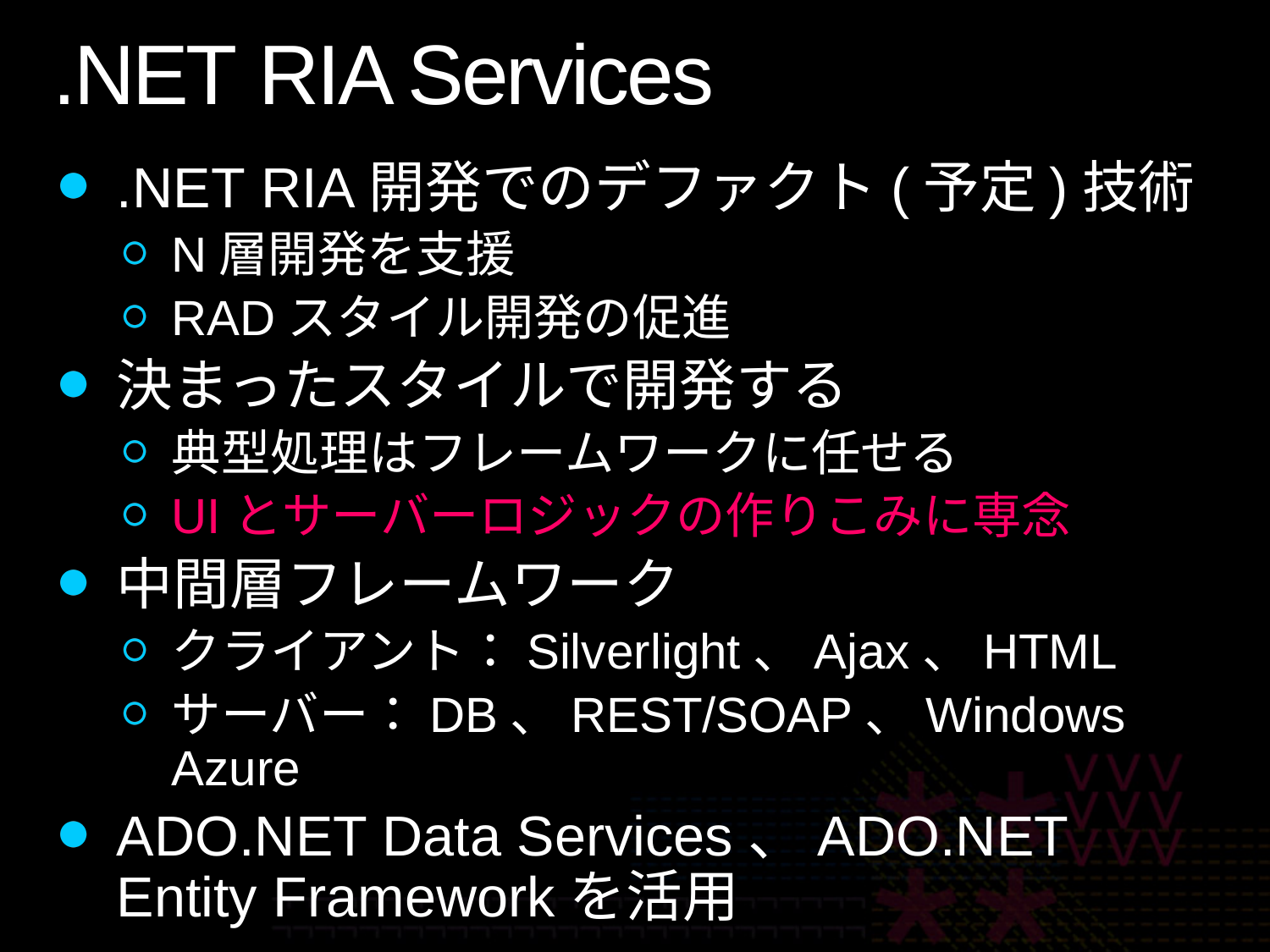

# .NET RIA Services
.NET RIA開発でのデファクト(予定)技術
N層開発を支援
RADスタイル開発の促進
決まったスタイルで開発する
典型処理はフレームワークに任せる
UIとサーバーロジックの作りこみに専念
中間層フレームワーク
クライアント：Silverlight、Ajax、HTML
サーバー：DB、REST/SOAP、Windows Azure
ADO.NET Data Services、ADO.NET Entity Frameworkを活用